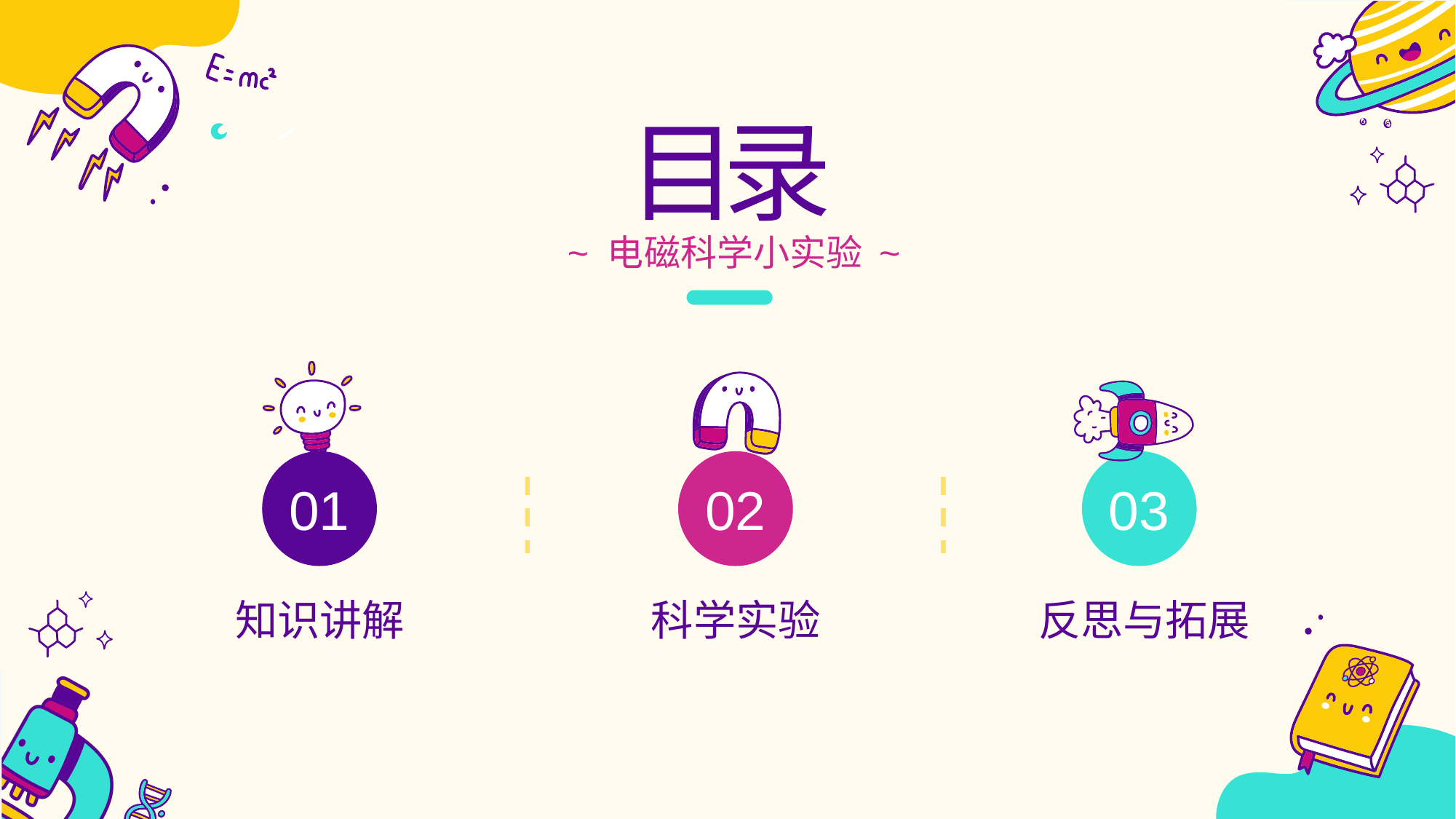

录
目
~ 电磁科学小实验 ~

01
02
03
知识讲解
科学实验
反思与拓展